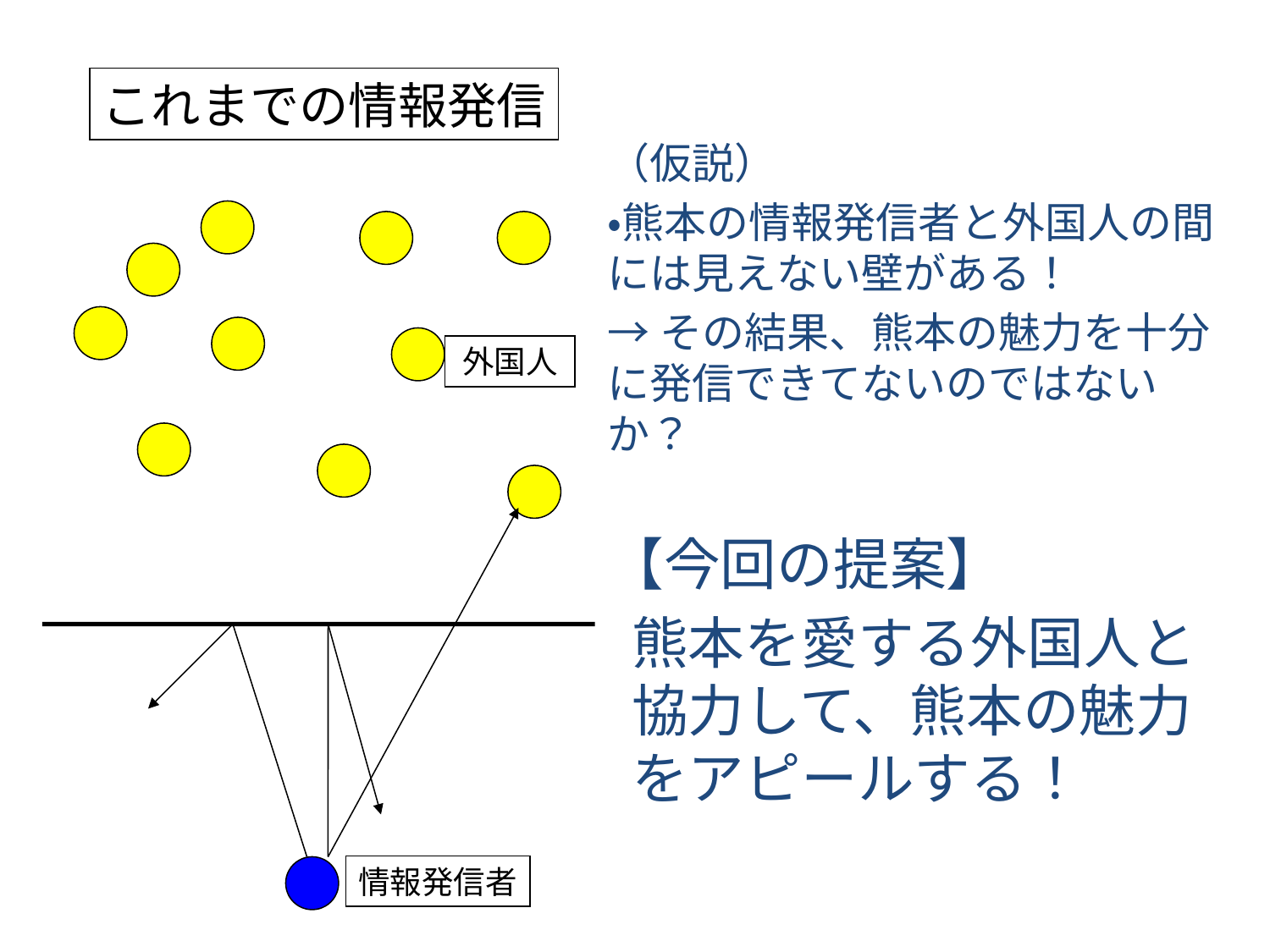

これまでの情報発信
（仮説）
・熊本の情報発信者と外国人の間には見えない壁がある！
→その結果、熊本の魅力を十分に発信できてないのではないか？

【今回の提案】
熊本を愛する外国人と協力して、熊本の魅力をアピールする！

外国人

情報発信者